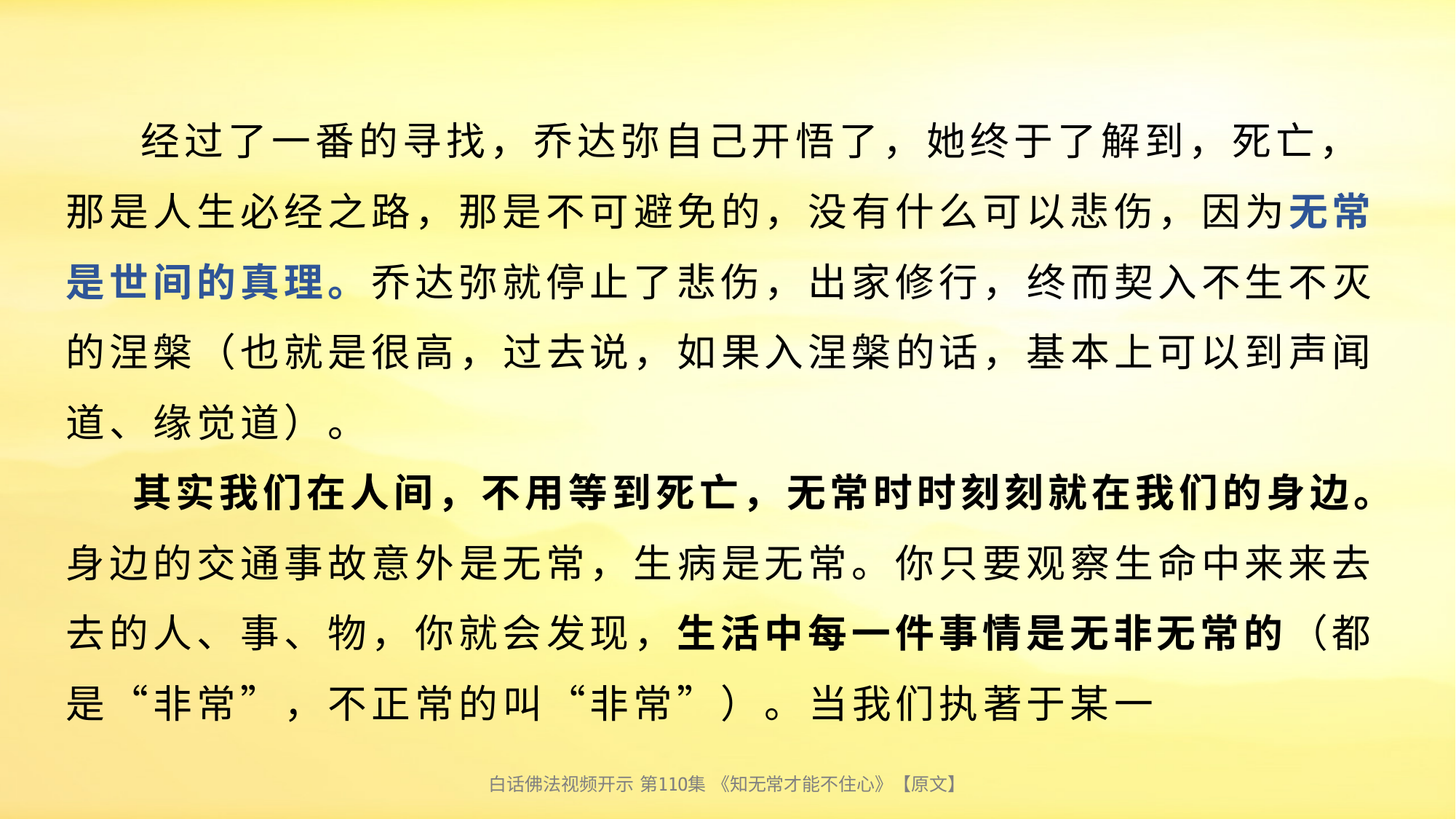

# 经过了一番的寻找，乔达弥自己开悟了，她终于了解到，死亡，那是人生必经之路，那是不可避免的，没有什么可以悲伤，因为无常是世间的真理。乔达弥就停止了悲伤，出家修行，终而契入不生不灭的涅槃（也就是很高，过去说，如果入涅槃的话，基本上可以到声闻道、缘觉道）。 其实我们在人间，不用等到死亡，无常时时刻刻就在我们的身边。身边的交通事故意外是无常，生病是无常。你只要观察生命中来来去去的人、事、物，你就会发现，生活中每一件事情是无非无常的（都是“非常”，不正常的叫“非常”）。当我们执著于某一
白话佛法视频开示 第110集 《知无常才能不住心》【原文】